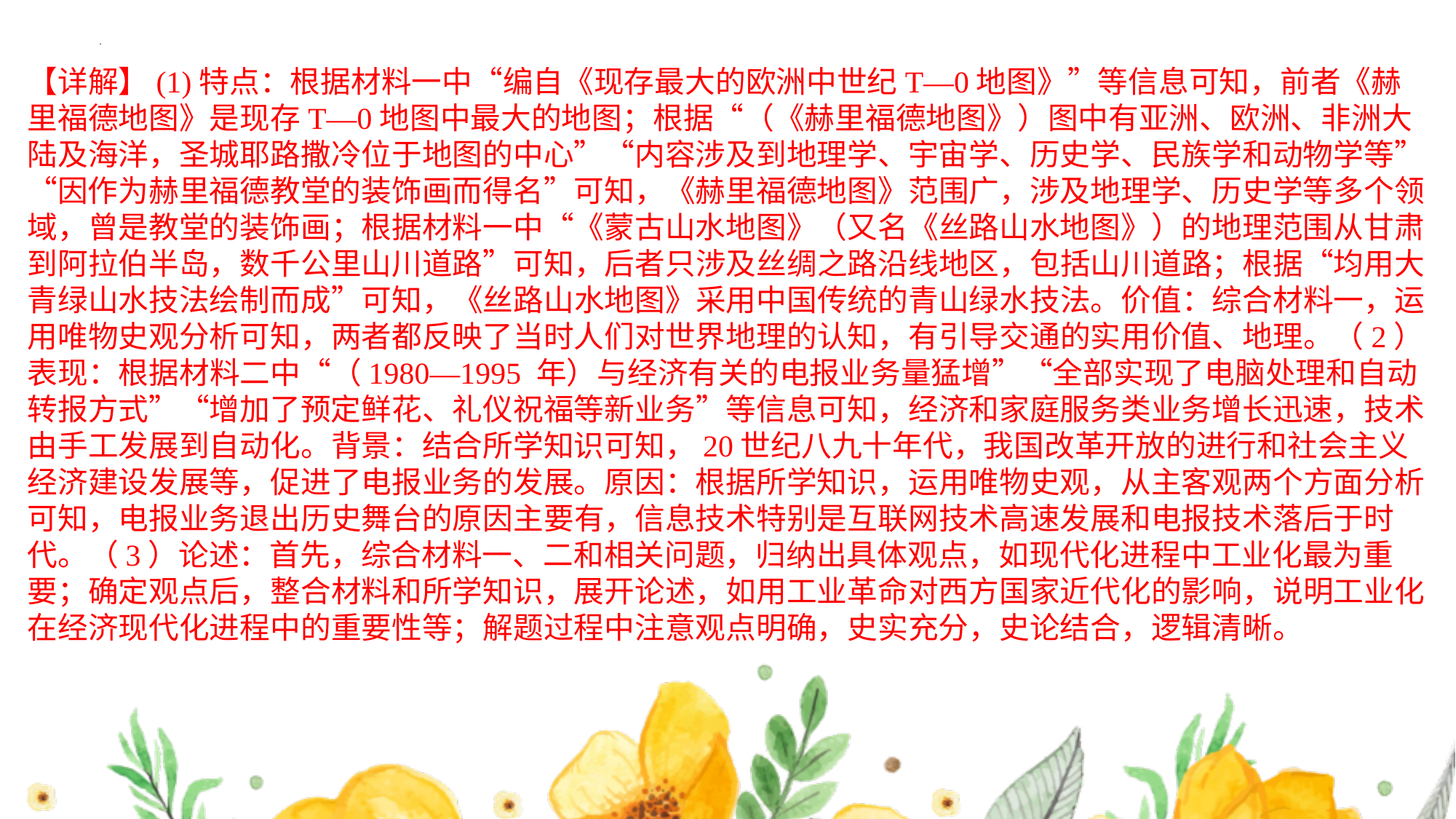

【详解】(1)特点：根据材料一中“编自《现存最大的欧洲中世纪T—0地图》”等信息可知，前者《赫里福德地图》是现存T—0地图中最大的地图；根据“（《赫里福德地图》）图中有亚洲、欧洲、非洲大陆及海洋，圣城耶路撒冷位于地图的中心”“内容涉及到地理学、宇宙学、历史学、民族学和动物学等”“因作为赫里福德教堂的装饰画而得名”可知，《赫里福德地图》范围广，涉及地理学、历史学等多个领域，曾是教堂的装饰画；根据材料一中“《蒙古山水地图》（又名《丝路山水地图》）的地理范围从甘肃到阿拉伯半岛，数千公里山川道路”可知，后者只涉及丝绸之路沿线地区，包括山川道路；根据“均用大青绿山水技法绘制而成”可知，《丝路山水地图》采用中国传统的青山绿水技法。价值：综合材料一，运用唯物史观分析可知，两者都反映了当时人们对世界地理的认知，有引导交通的实用价值、地理。（2）表现：根据材料二中“（1980—1995 年）与经济有关的电报业务量猛增”“全部实现了电脑处理和自动转报方式”“增加了预定鲜花、礼仪祝福等新业务”等信息可知，经济和家庭服务类业务增长迅速，技术由手工发展到自动化。背景：结合所学知识可知，20世纪八九十年代，我国改革开放的进行和社会主义经济建设发展等，促进了电报业务的发展。原因：根据所学知识，运用唯物史观，从主客观两个方面分析可知，电报业务退出历史舞台的原因主要有，信息技术特别是互联网技术高速发展和电报技术落后于时代。（3）论述：首先，综合材料一、二和相关问题，归纳出具体观点，如现代化进程中工业化最为重要；确定观点后，整合材料和所学知识，展开论述，如用工业革命对西方国家近代化的影响，说明工业化在经济现代化进程中的重要性等；解题过程中注意观点明确，史实充分，史论结合，逻辑清晰。